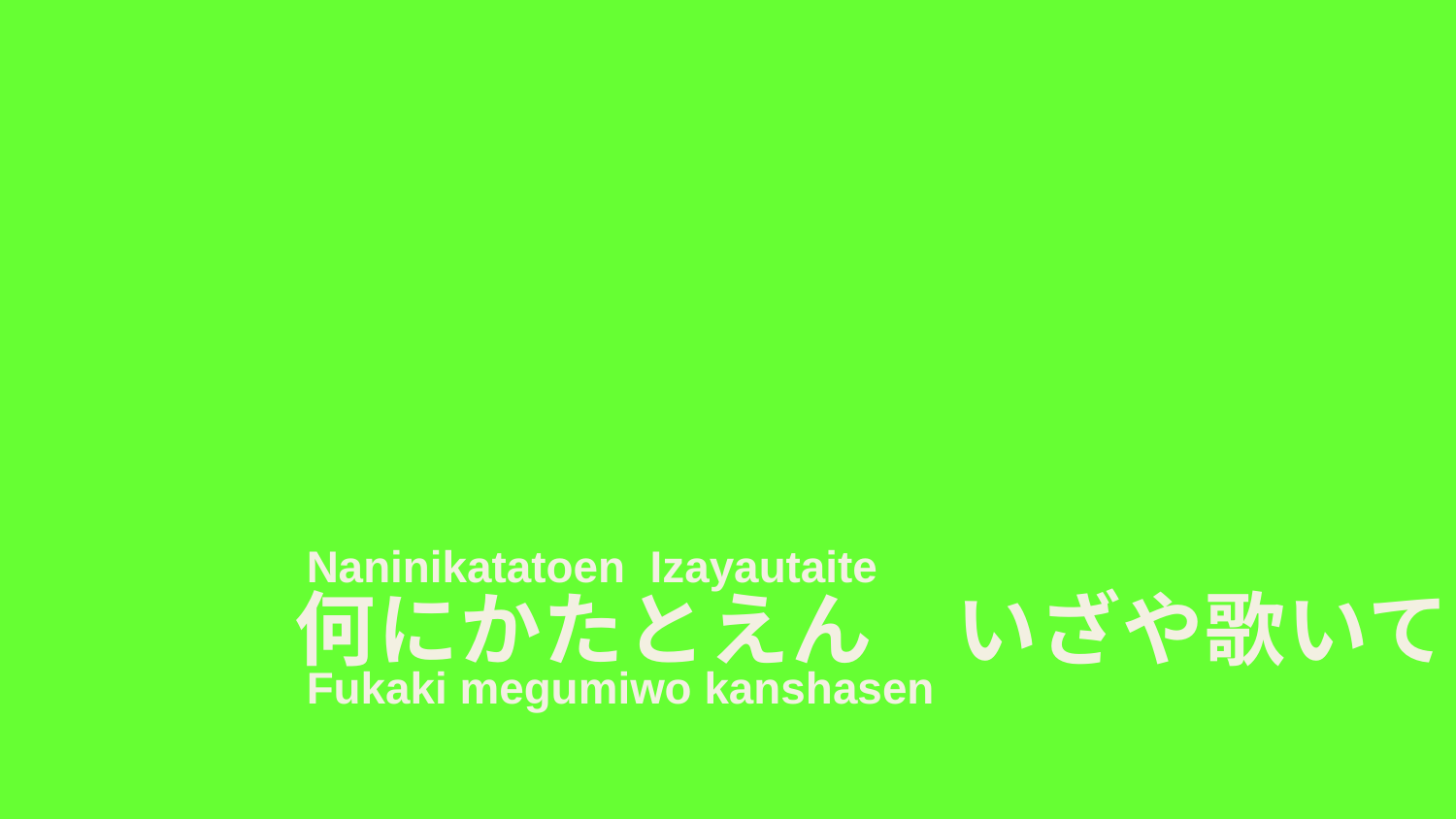

Naninikatatoen  Izayautaite

Fukaki megumiwo kanshasen
何にかたとえん　いざや歌いて
深き恵みを感謝せん